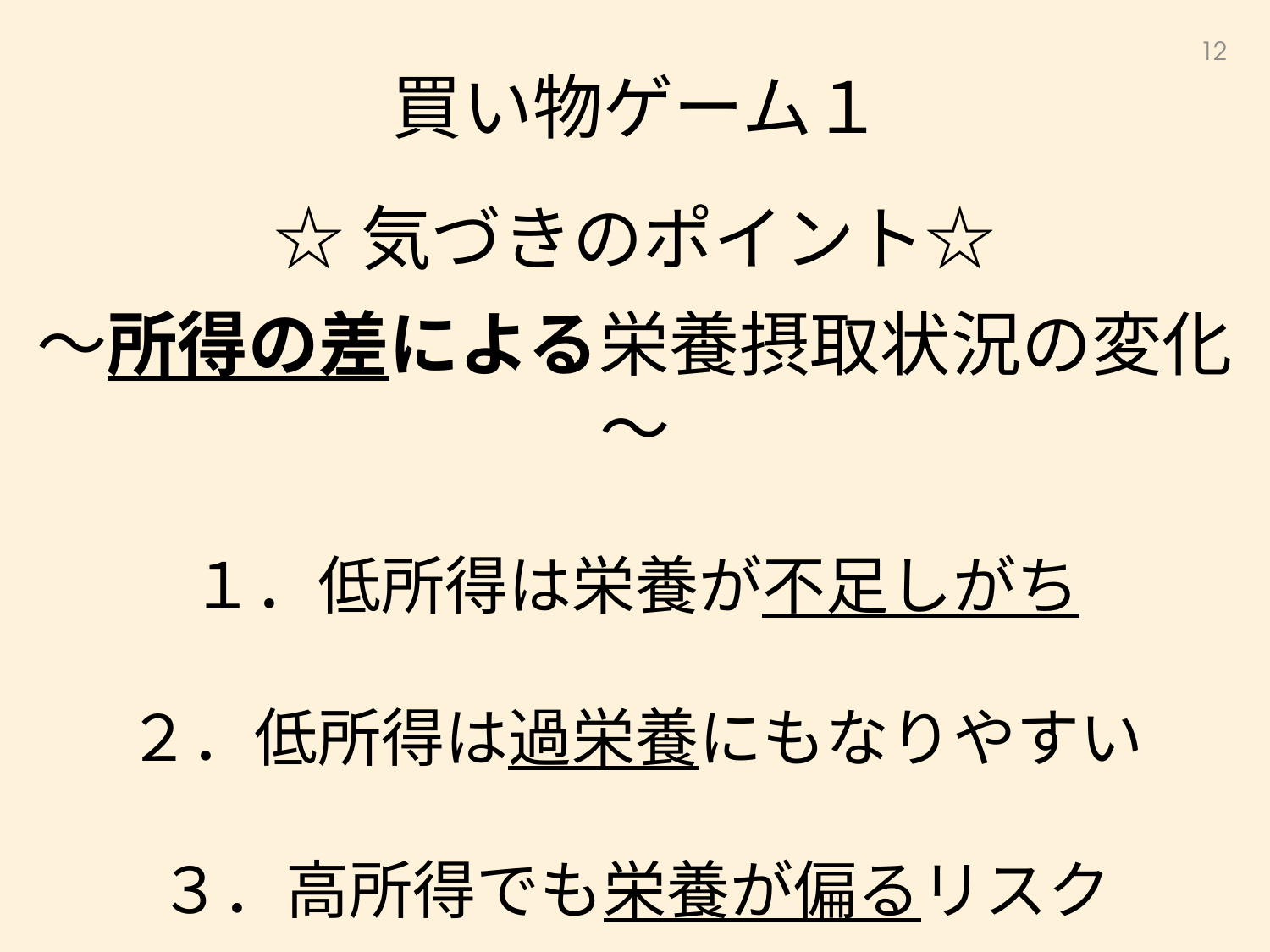

12
買い物ゲーム１
☆気づきのポイント☆
～所得の差による栄養摂取状況の変化～
１．低所得は栄養が不足しがち
２．低所得は過栄養にもなりやすい
３．高所得でも栄養が偏るリスク